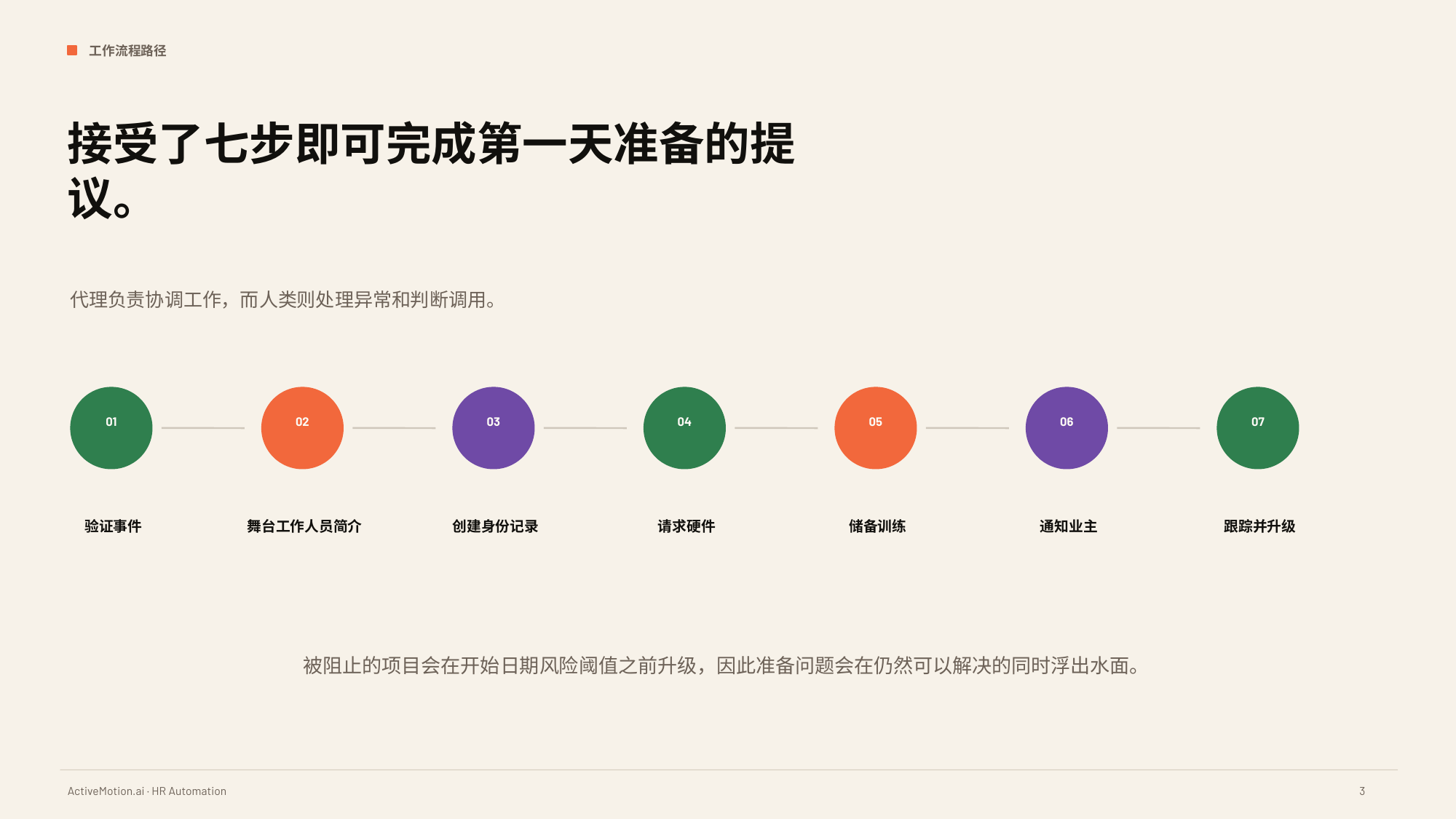

工作流程路径

接受了七步即可完成第一天准备的提议。
代理负责协调工作，而人类则处理异常和判断调用。

01
02
03
04
05
06
07

验证事件
舞台工作人员简介
创建身份记录
请求硬件
储备训练
通知业主
跟踪并升级
被阻止的项目会在开始日期风险阈值之前升级，因此准备问题会在仍然可以解决的同时浮出水面。
3